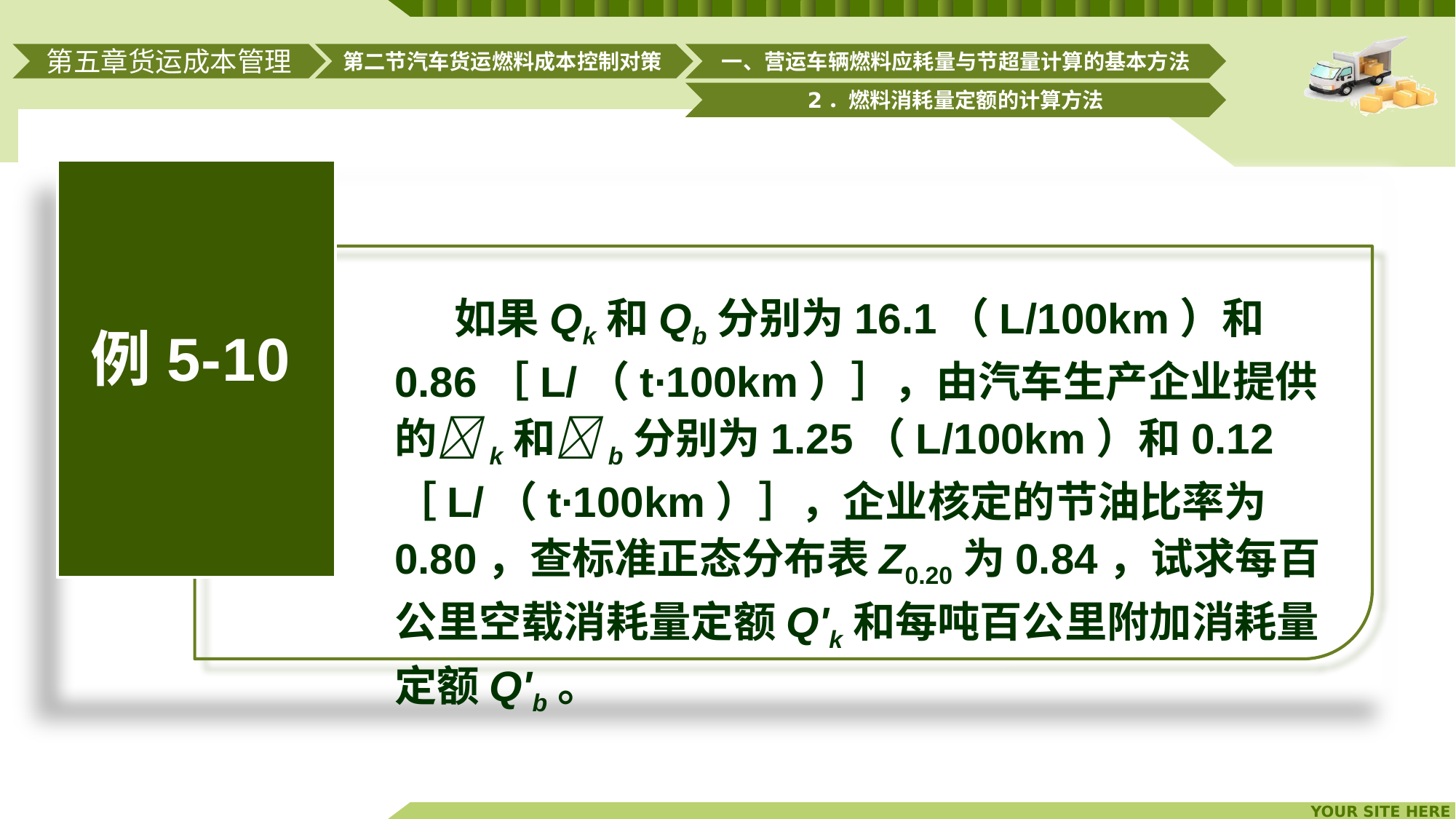

第二节汽车货运燃料成本控制对策
一、营运车辆燃料应耗量与节超量计算的基本方法
第五章货运成本管理
2．燃料消耗量定额的计算方法

如果Qk和Qb分别为16.1（L/100km）和0.86［L/（t∙100km）］，由汽车生产企业提供的σk和σb分别为1.25（L/100km）和0.12［L/（t∙100km）］，企业核定的节油比率为0.80，查标准正态分布表Z0.20为0.84，试求每百公里空载消耗量定额Q'k和每吨百公里附加消耗量定额Q'b。
例5-10